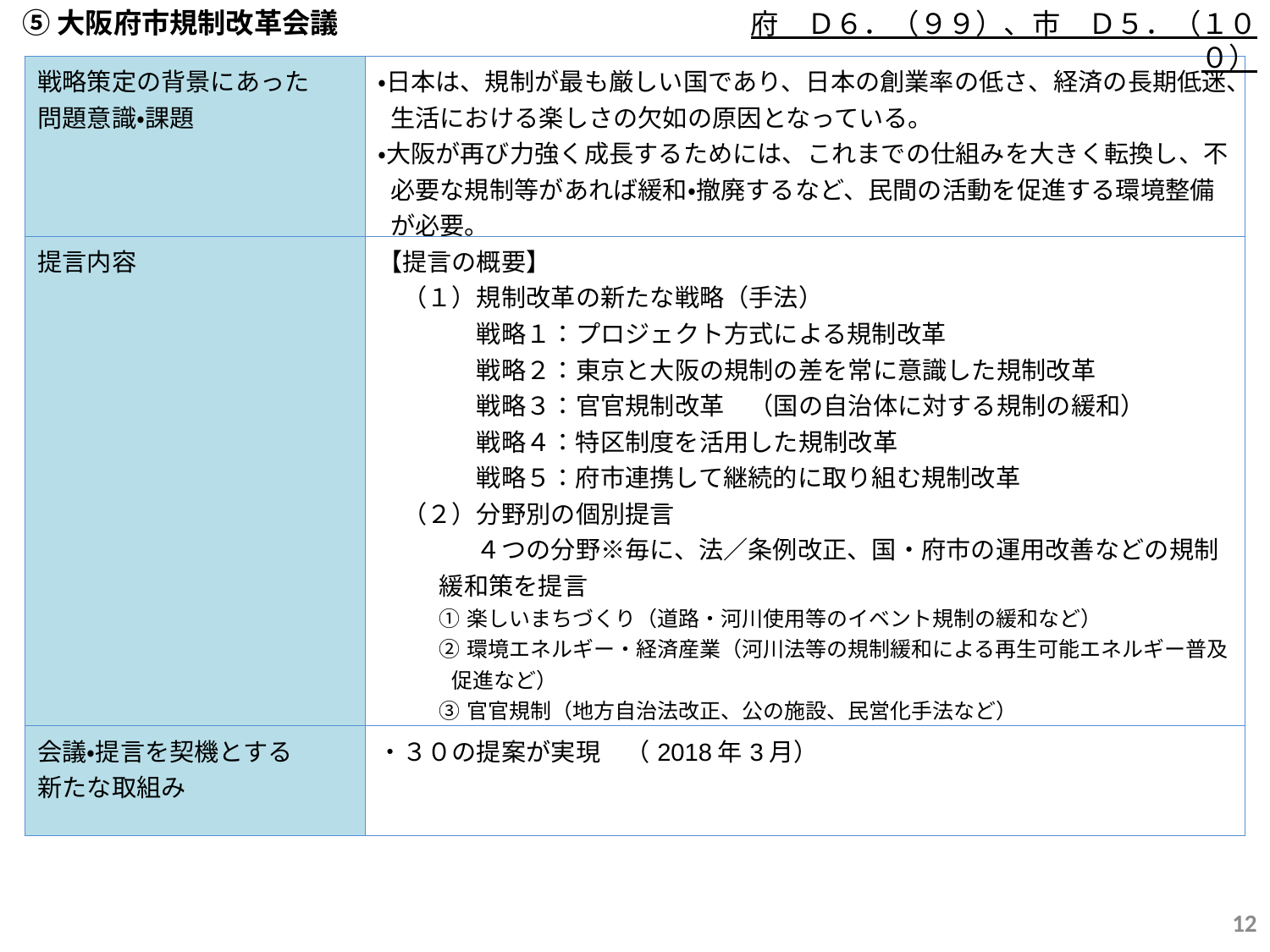

府　Ｄ６．（９９）、市　Ｄ５．（１００）
⑤大阪府市規制改革会議
| 戦略策定の背景にあった 問題意識・課題 | ・日本は、規制が最も厳しい国であり、日本の創業率の低さ、経済の長期低迷、生活における楽しさの欠如の原因となっている。 ・大阪が再び力強く成長するためには、これまでの仕組みを大きく転換し、不必要な規制等があれば緩和・撤廃するなど、民間の活動を促進する環境整備が必要。 |
| --- | --- |
| 提言内容 | 【提言の概要】 　（１）規制改革の新たな戦略（手法） 　　　　戦略１：プロジェクト方式による規制改革 　　　　戦略２：東京と大阪の規制の差を常に意識した規制改革 　　　　戦略３：官官規制改革　（国の自治体に対する規制の緩和） 　　　　戦略４：特区制度を活用した規制改革 　　　　戦略５：府市連携して継続的に取り組む規制改革 　（２）分野別の個別提言 　　　　４つの分野※毎に、法／条例改正、国・府市の運用改善などの規制緩和策を提言 ①楽しいまちづくり（道路・河川使用等のイベント規制の緩和など） ②環境エネルギー・経済産業（河川法等の規制緩和による再生可能エネルギー普及促進など） ③官官規制（地方自治法改正、公の施設、民営化手法など） ④建築土地利用・雇用等（建築物の用途規制緩和、労働基準等に関する規制緩和など） |
| 会議・提言を契機とする 新たな取組み | ・３０の提案が実現　（2018年3月） |
12